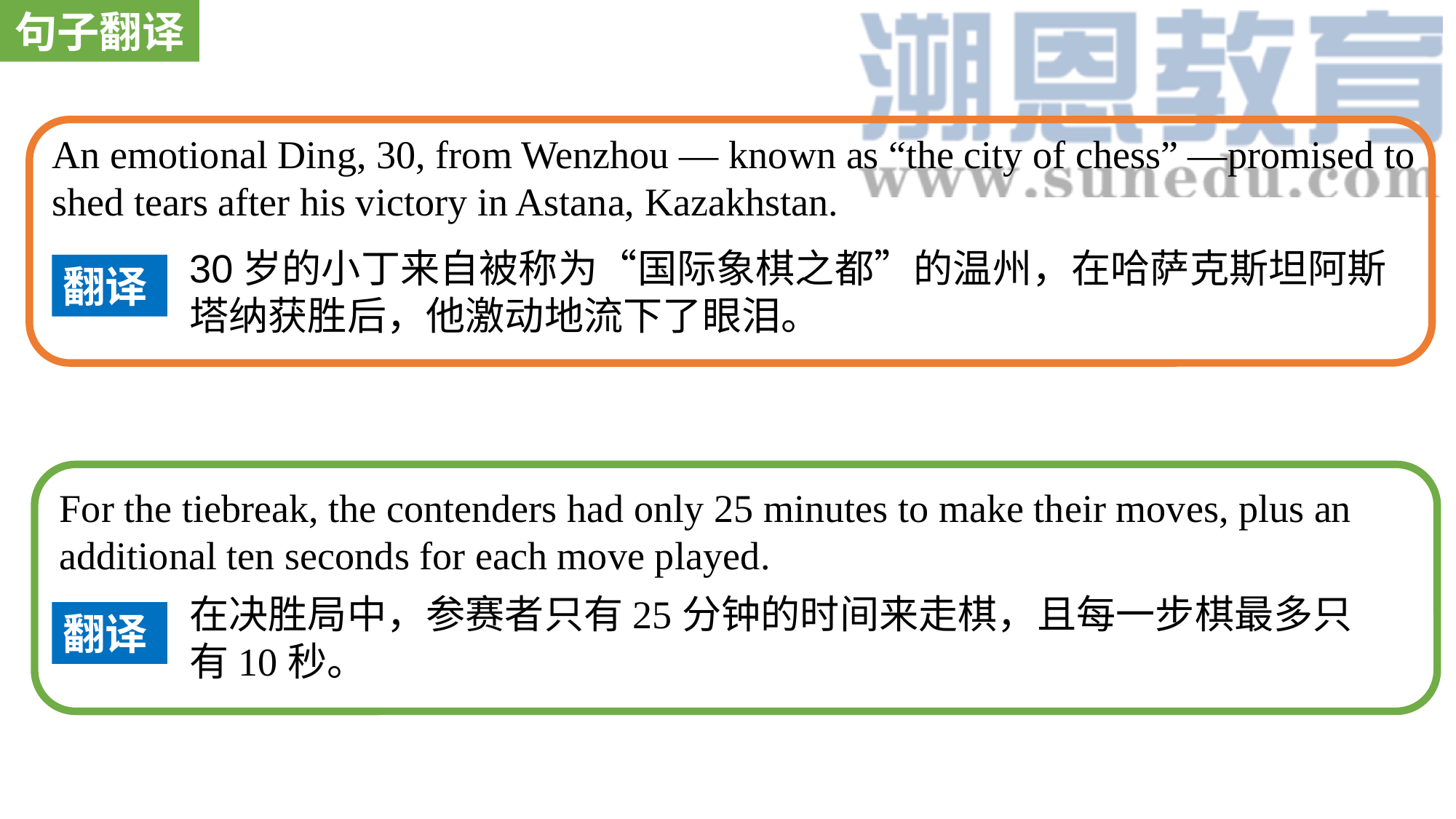

句子翻译

An emotional Ding, 30, from Wenzhou — known as “the city of chess” —promised to shed tears after his victory in Astana, Kazakhstan.
30岁的小丁来自被称为“国际象棋之都”的温州，在哈萨克斯坦阿斯塔纳获胜后，他激动地流下了眼泪。
翻译

For the tiebreak, the contenders had only 25 minutes to make their moves, plus an additional ten seconds for each move played.
在决胜局中，参赛者只有25分钟的时间来走棋，且每一步棋最多只有10秒。
翻译